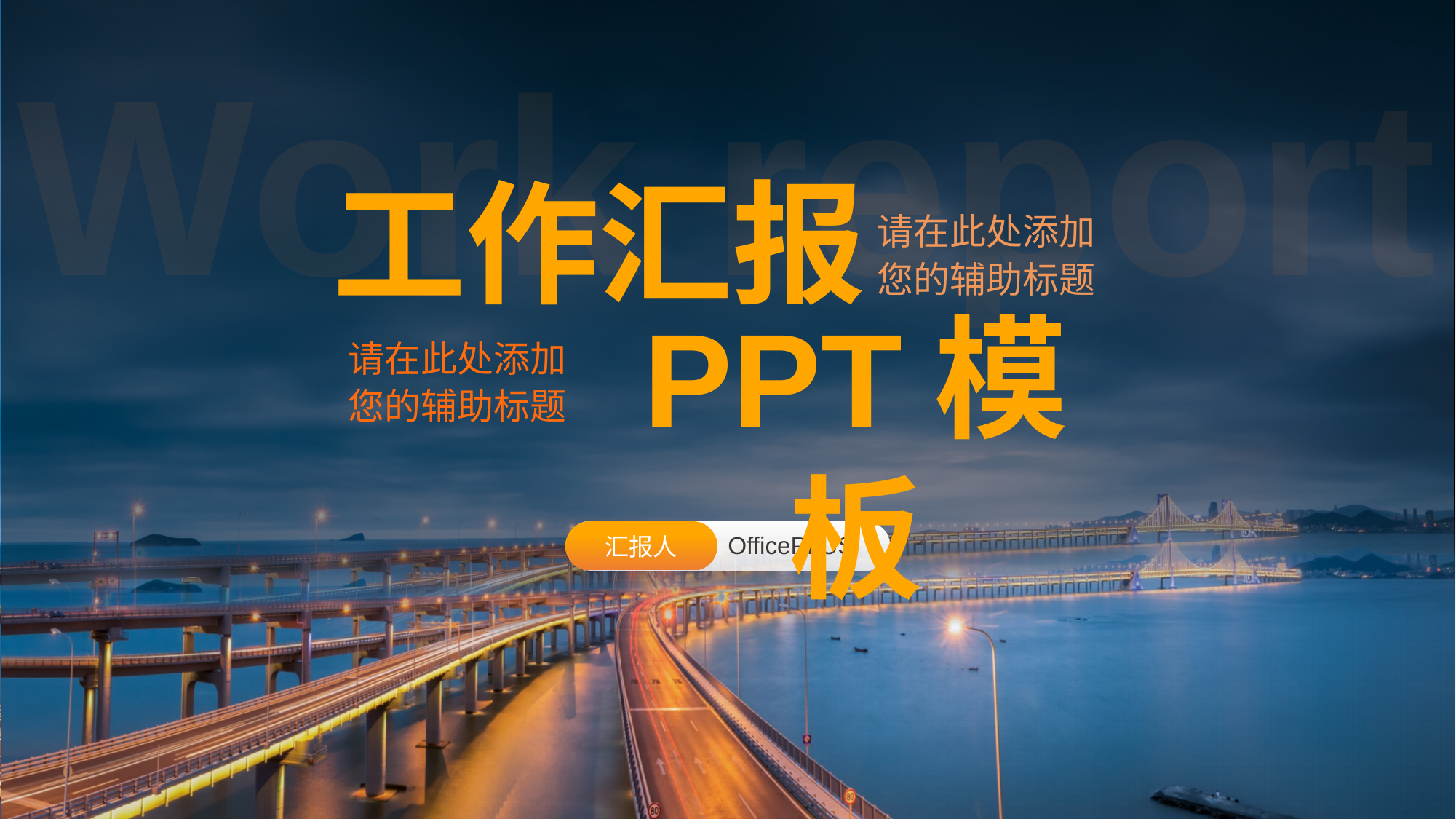

工作汇报
请在此处添加您的辅助标题
PPT模板
请在此处添加您的辅助标题

汇报人
OfficePLUS